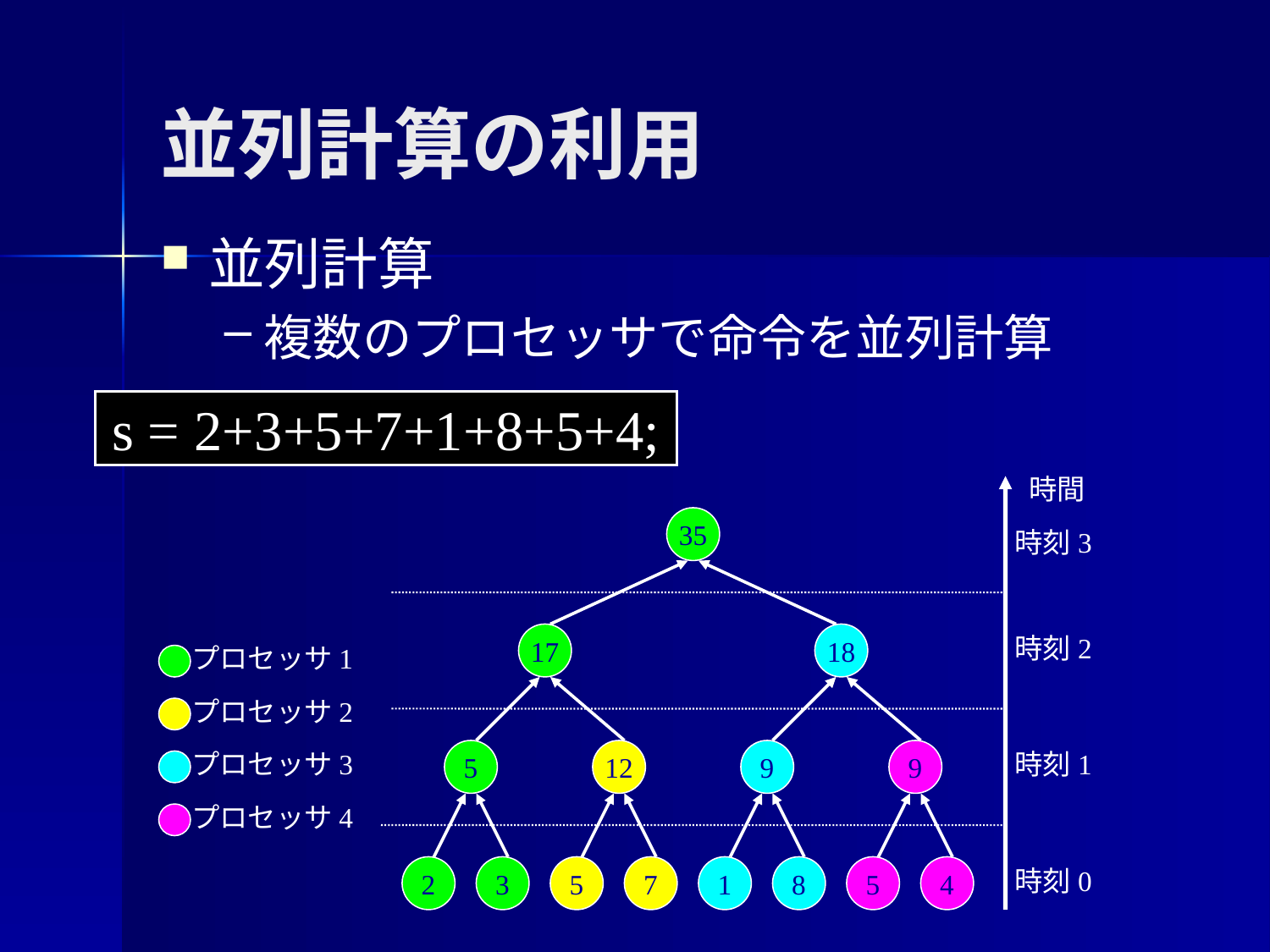

並列計算の利用
並列計算
複数のプロセッサで命令を並列計算
s = 2+3+5+7+1+8+5+4;
時間

35

時刻3

17
18

時刻2
プロセッサ1

プロセッサ2

プロセッサ3

プロセッサ4

5
12
9
9

時刻1

2
3
5
7
1
8
5
4
時刻0